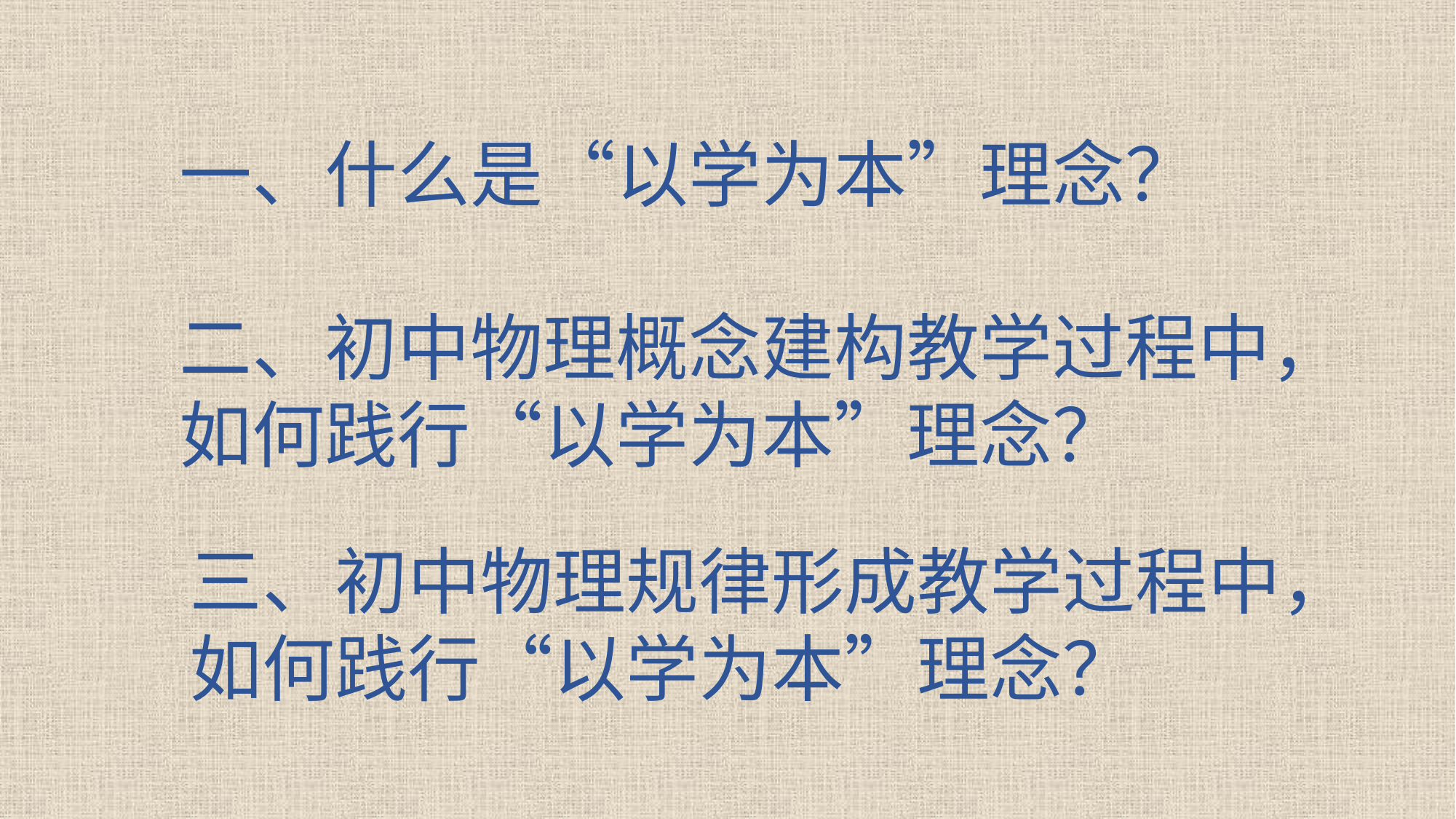

一、什么是“以学为本”理念？
二、初中物理概念建构教学过程中，如何践行“以学为本”理念？
三、初中物理规律形成教学过程中，如何践行“以学为本”理念？